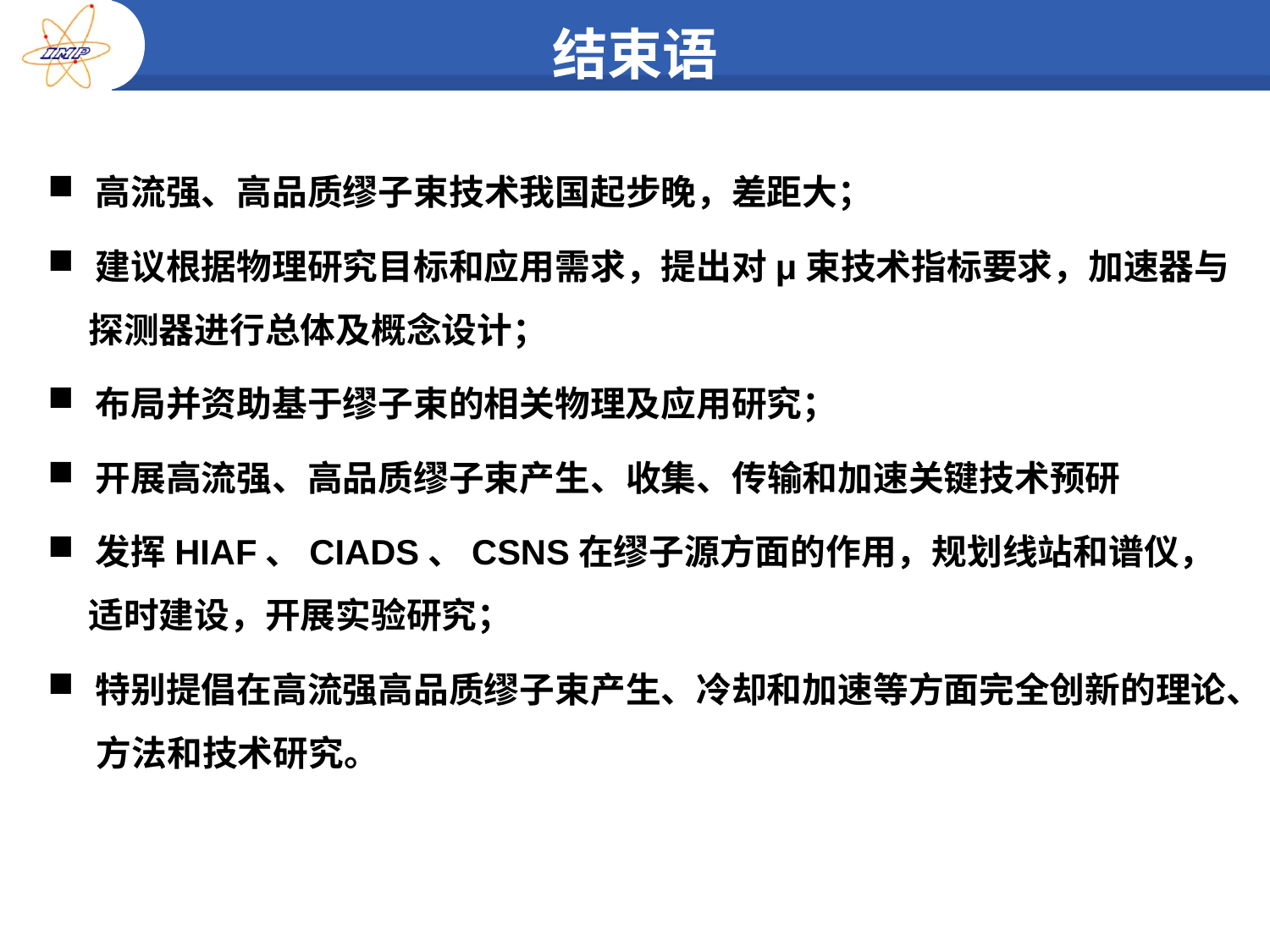

# 结束语
高流强、高品质缪子束技术我国起步晚，差距大；
建议根据物理研究目标和应用需求，提出对μ束技术指标要求，加速器与
    探测器进行总体及概念设计；
布局并资助基于缪子束的相关物理及应用研究；
开展高流强、高品质缪子束产生、收集、传输和加速关键技术预研
发挥HIAF、CIADS、CSNS在缪子源方面的作用，规划线站和谱仪，
    适时建设，开展实验研究；
特别提倡在高流强高品质缪子束产生、冷却和加速等方面完全创新的理论、
     方法和技术研究。